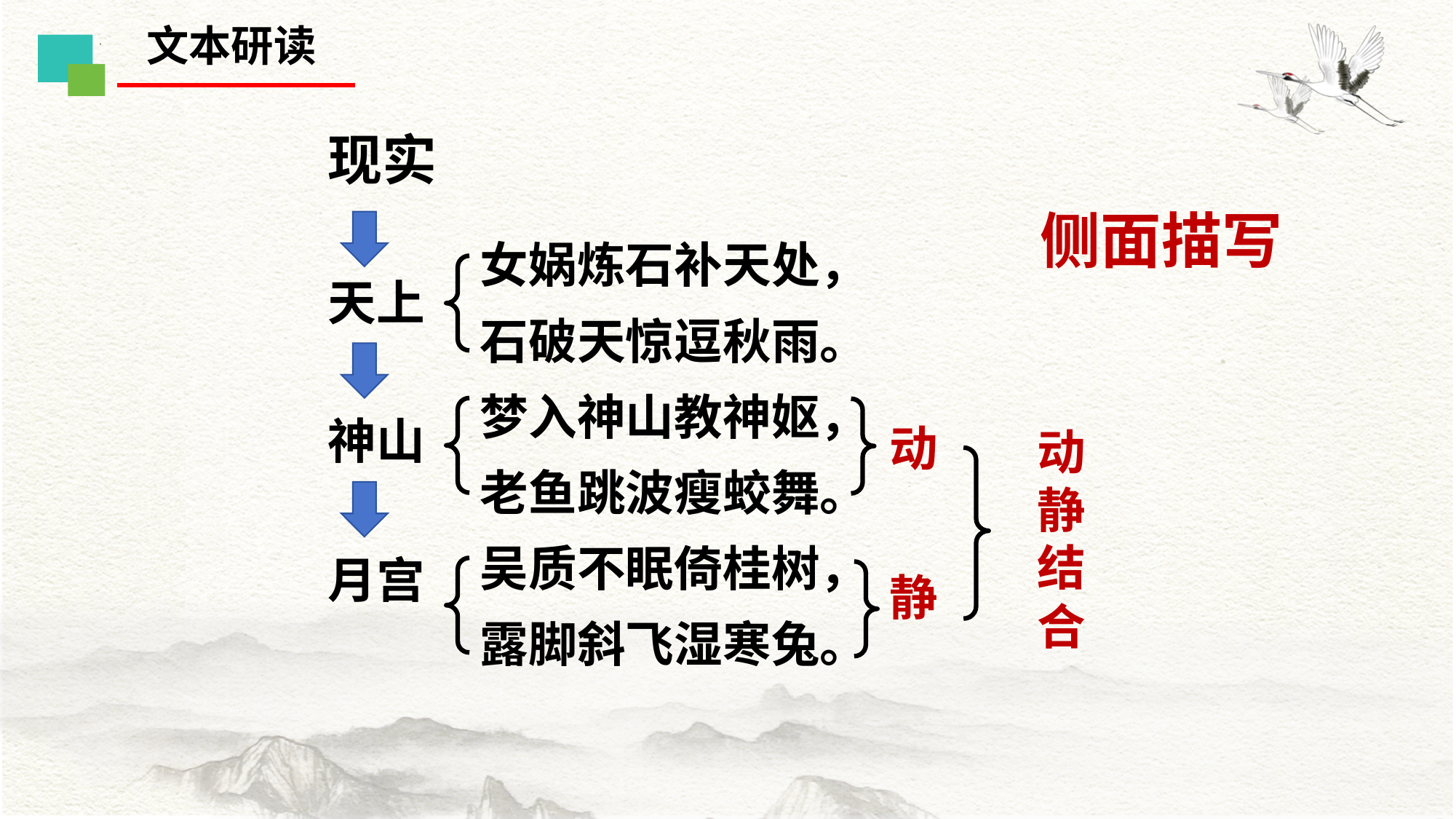

文本研读

现实
侧面描写

女娲炼石补天处，
石破天惊逗秋雨。
梦入神山教神妪，
老鱼跳波瘦蛟舞。
吴质不眠倚桂树，
露脚斜飞湿寒兔。

天上

神山
动
动静结合

月宫

静